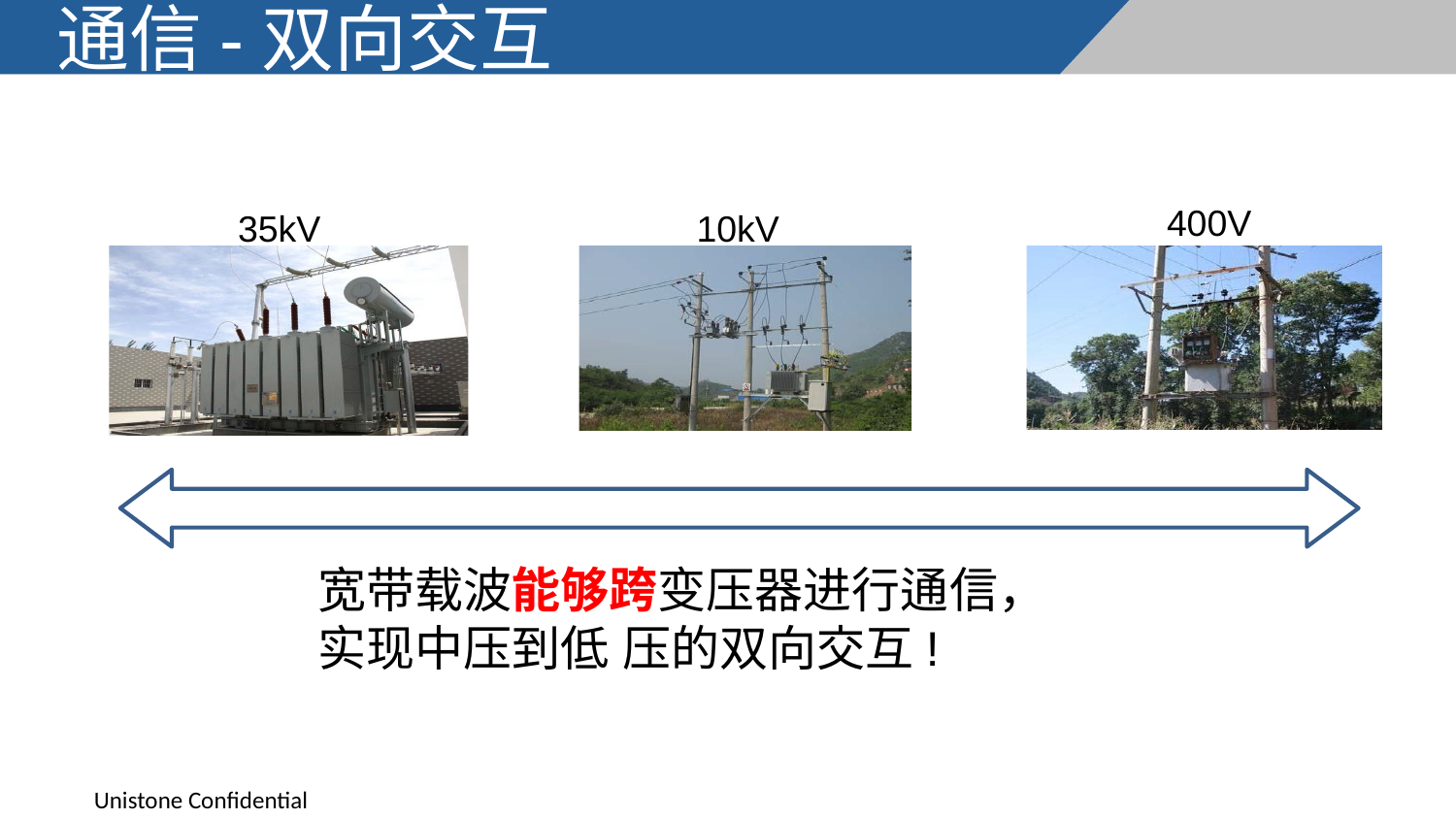

# 通信-双向交互
400V
35kV
10kV

宽带载波能够跨变压器进行通信，实现中压到低 压的双向交互!